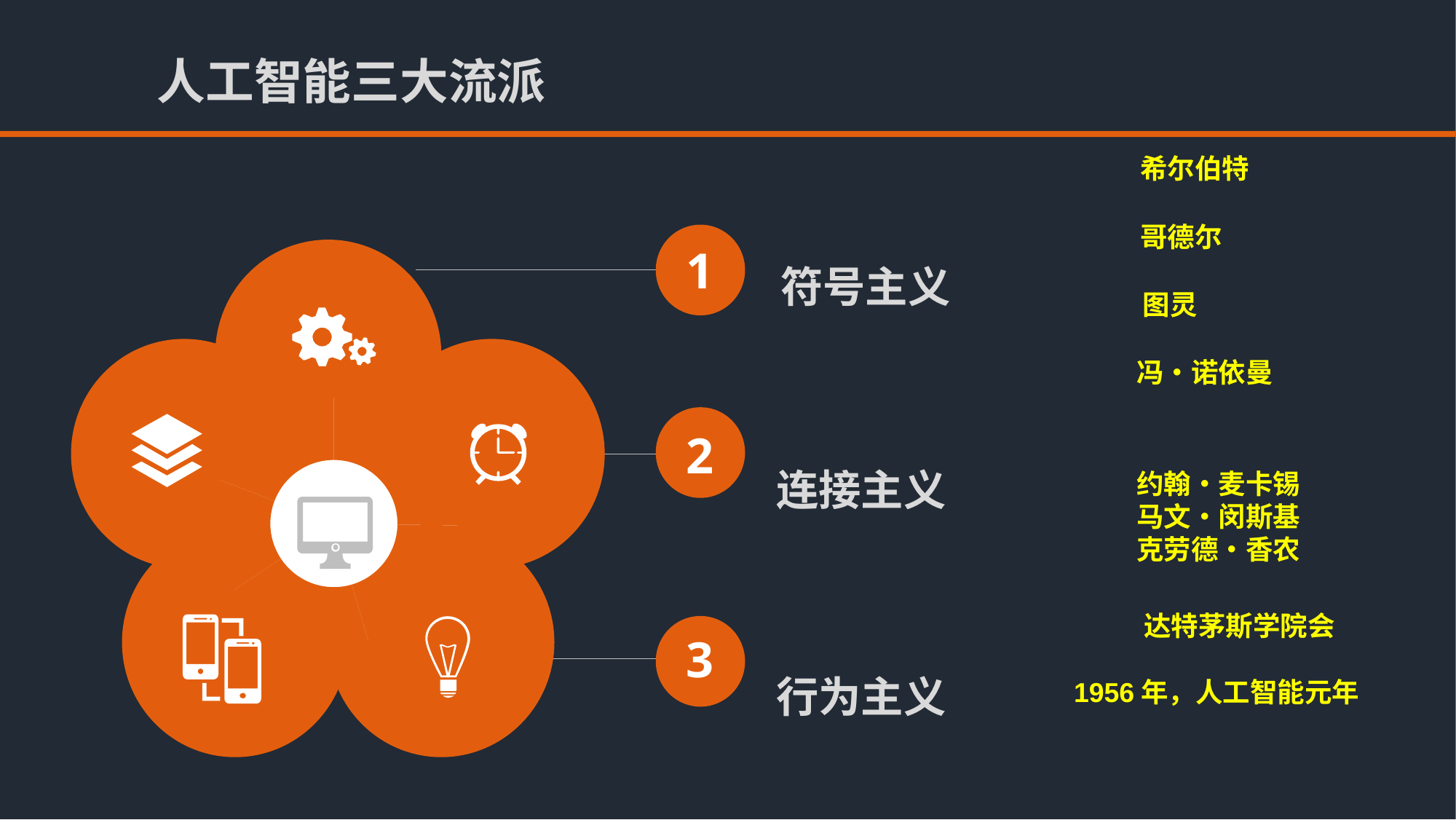

人工智能三大流派

希尔伯特
符号主义
哥德尔

1

图灵

冯•诺依曼

### Chart

| Category | Column1 |
|---|---|

连接主义

2
约翰•麦卡锡
马文•闵斯基
克劳德•香农

达特茅斯学院会

行为主义

3
1956年，人工智能元年